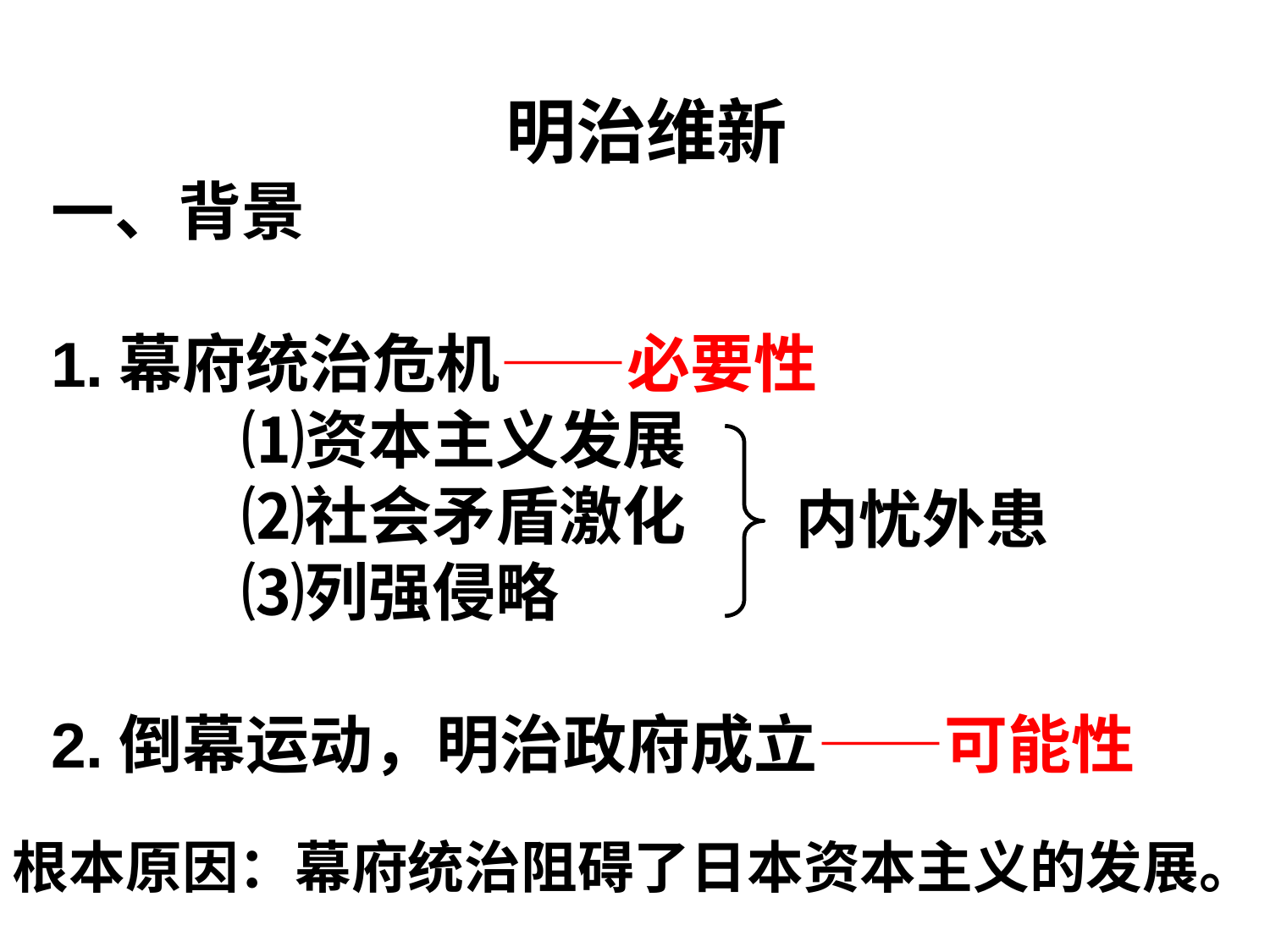

明治维新
一、背景

1.幕府统治危机——必要性
　　　⑴资本主义发展
　　　⑵社会矛盾激化
　　　⑶列强侵略

2.倒幕运动，明治政府成立——可能性

内忧外患
根本原因：幕府统治阻碍了日本资本主义的发展。